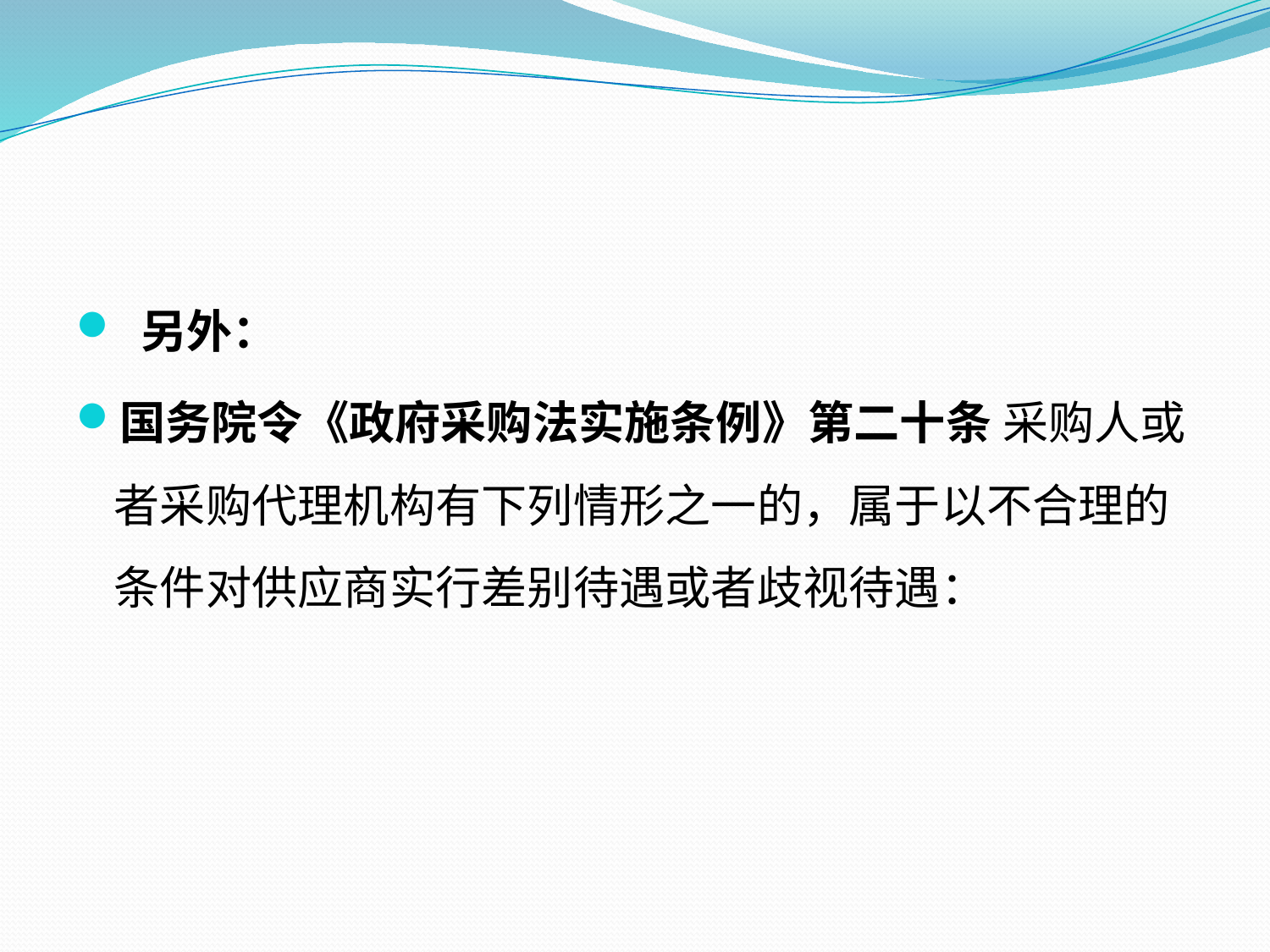

#
 另外：
国务院令《政府采购法实施条例》第二十条 采购人或者采购代理机构有下列情形之一的，属于以不合理的条件对供应商实行差别待遇或者歧视待遇：